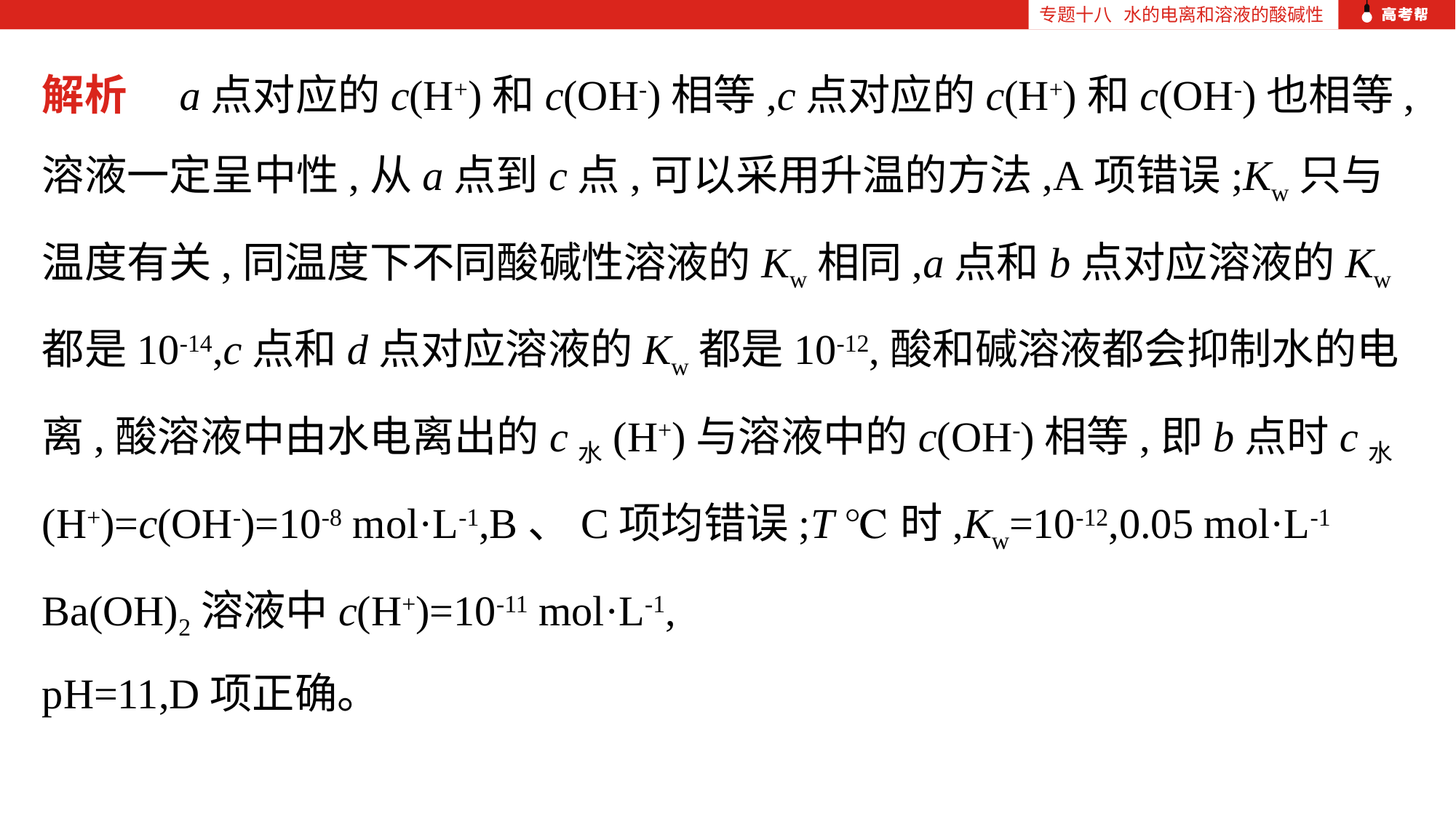

专题十八   水的电离和溶液的酸碱性

解析　a点对应的c(H+)和c(OH-)相等,c点对应的c(H+)和c(OH-)也相等,溶液一定呈中性,从a点到c点,可以采用升温的方法,A项错误;Kw只与温度有关,同温度下不同酸碱性溶液的Kw相同,a点和b点对应溶液的Kw都是10-14,c点和d点对应溶液的Kw都是10-12,酸和碱溶液都会抑制水的电离,酸溶液中由水电离出的c水(H+)与溶液中的c(OH-)相等,即b点时c水(H+)=c(OH-)=10-8 mol·L-1,B、C项均错误;T ℃时,Kw=10-12,0.05 mol·L-1 Ba(OH)2溶液中c(H+)=10-11 mol·L-1,
pH=11,D项正确。

答案　D